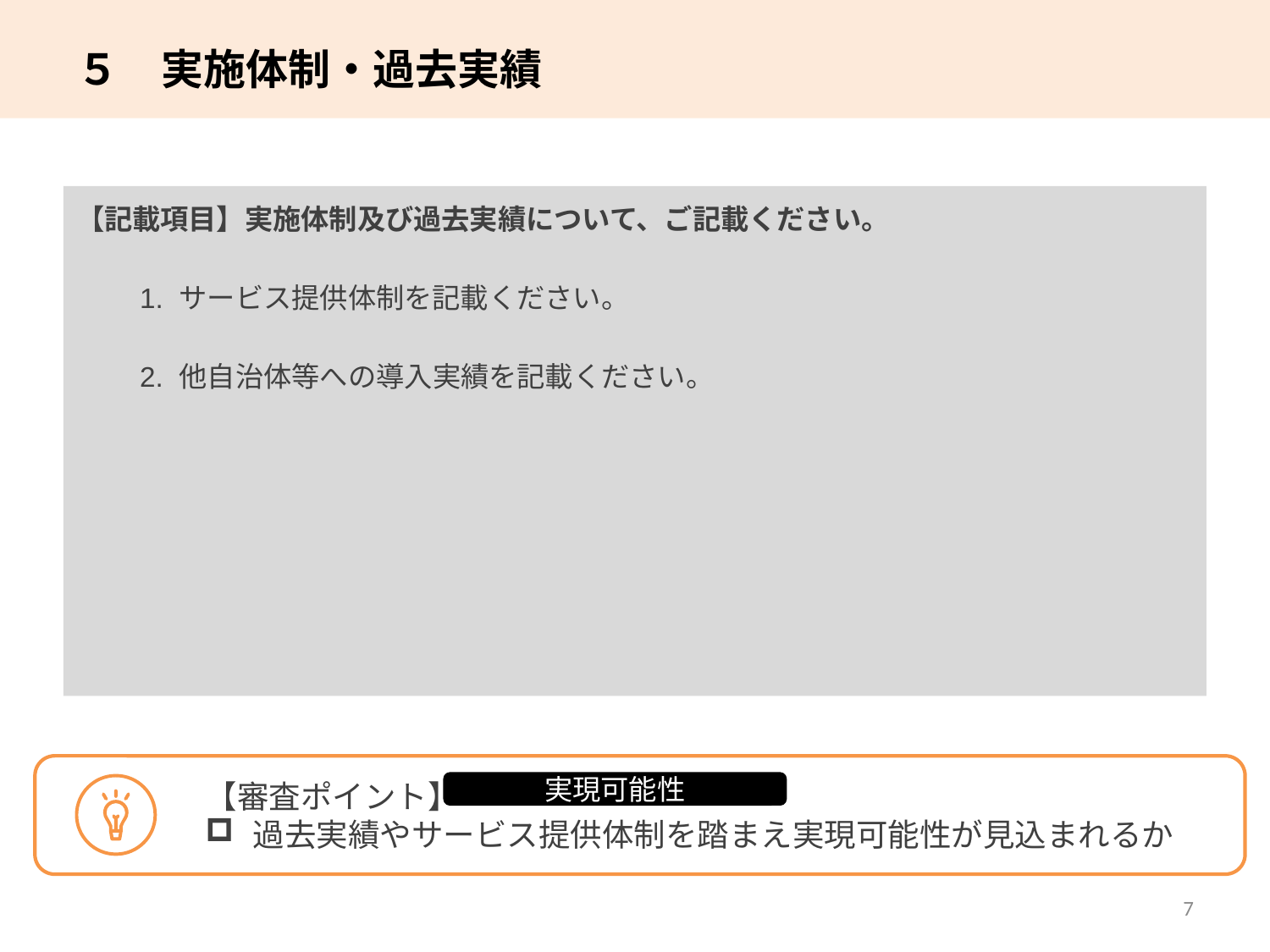

# ５　実施体制・過去実績
【記載項目】実施体制及び過去実績について、ご記載ください。

サービス提供体制を記載ください。

他自治体等への導入実績を記載ください。

【審査ポイント】
過去実績やサービス提供体制を踏まえ実現可能性が見込まれるか

実現可能性
7